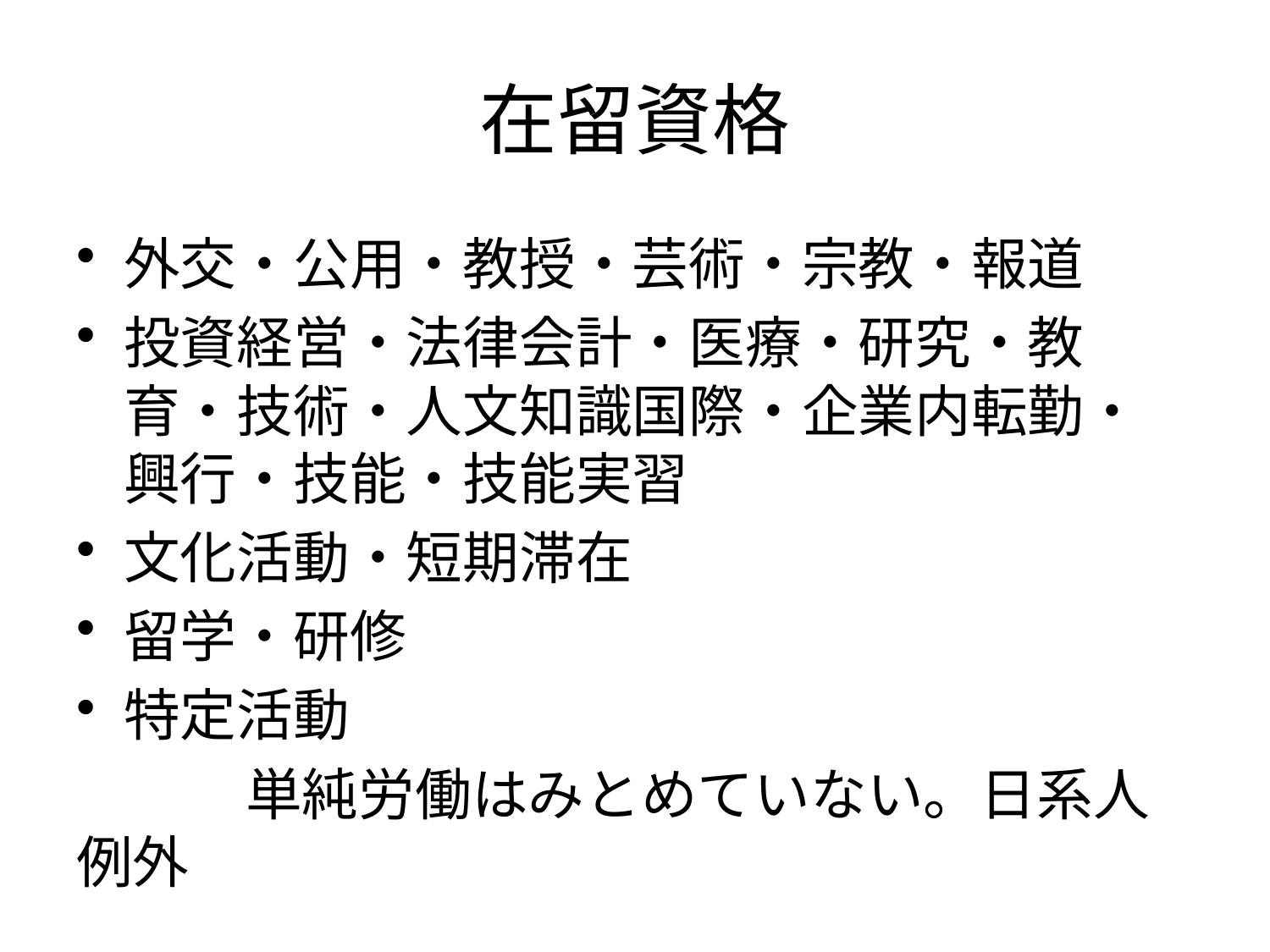

# 在留資格
外交・公用・教授・芸術・宗教・報道
投資経営・法律会計・医療・研究・教育・技術・人文知識国際・企業内転勤・興行・技能・技能実習
文化活動・短期滞在
留学・研修
特定活動
　　　単純労働はみとめていない。日系人例外